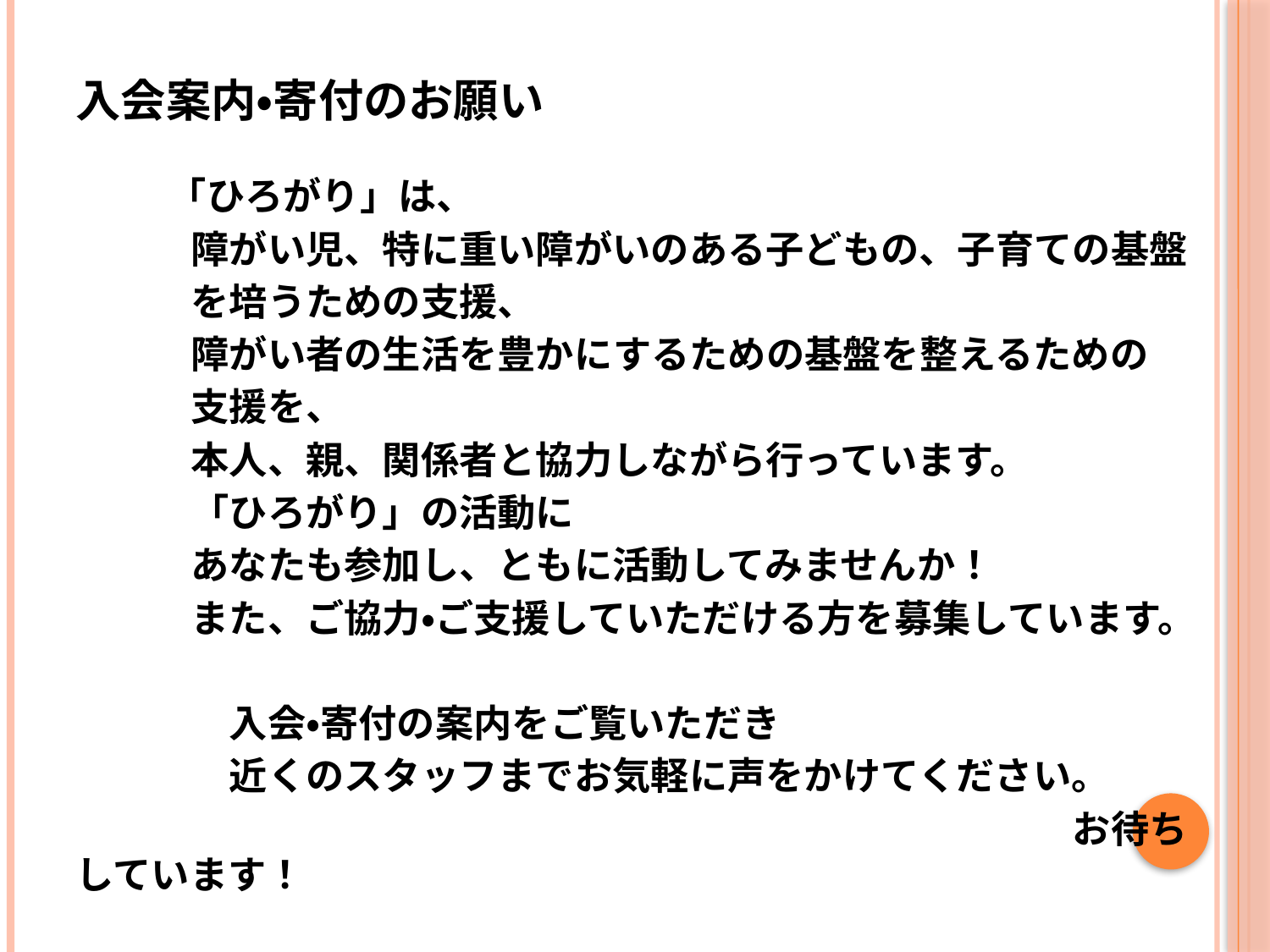

入会案内・寄付のお願い

　　　「ひろがり」は、
　　　障がい児、特に重い障がいのある子どもの、子育ての基盤
　　　を培うための支援、
　　　障がい者の生活を豊かにするための基盤を整えるための
　　　支援を、
　　　本人、親、関係者と協力しながら行っています。
　　　「ひろがり」の活動に
　　　あなたも参加し、ともに活動してみませんか！
　　　また、ご協力・ご支援していただける方を募集しています。

　　　　入会・寄付の案内をご覧いただき
　　　　近くのスタッフまでお気軽に声をかけてください。
　　　　　　　　　　　　　　　　　　　　　　　　　　お待ちしています！